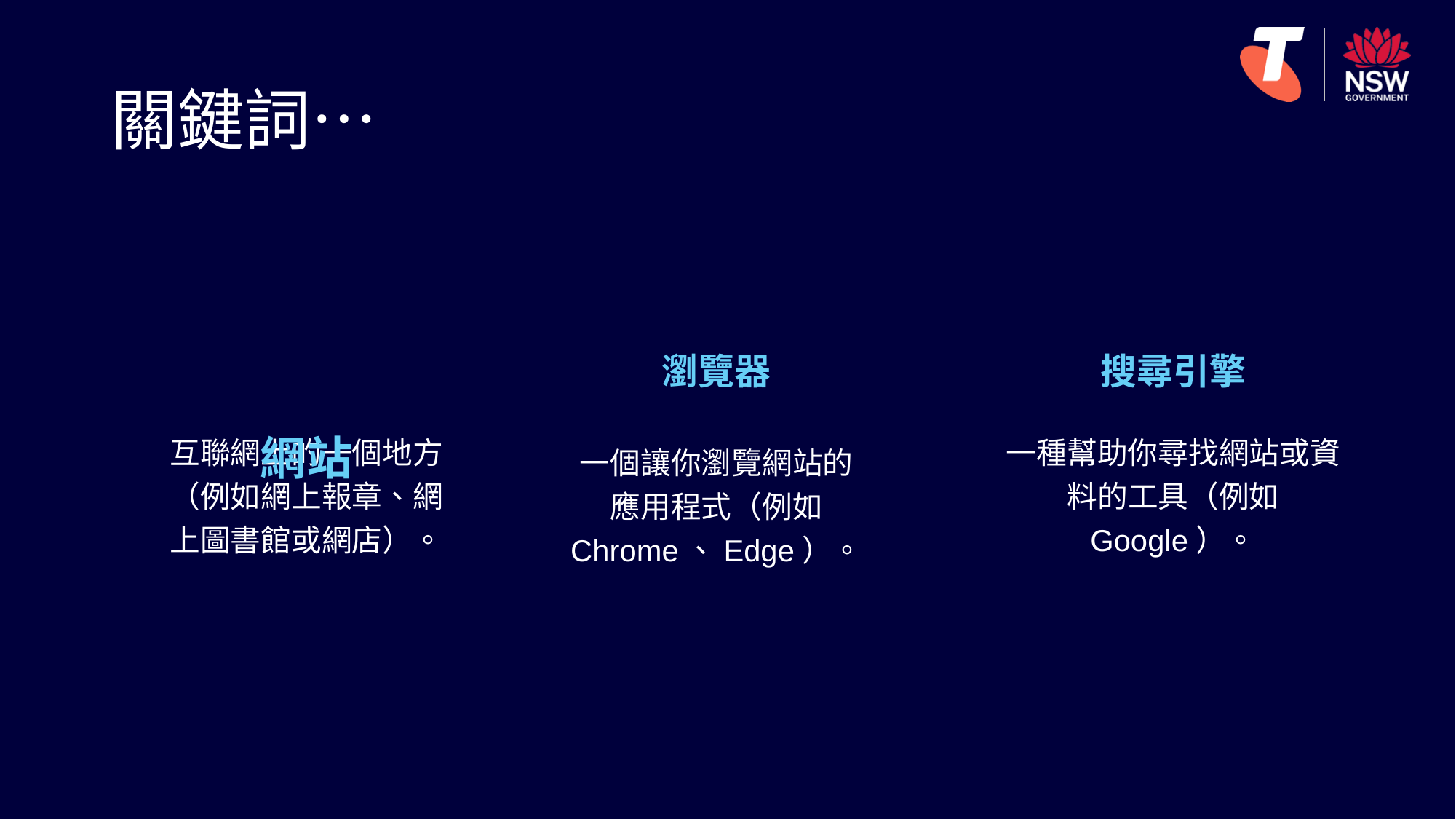

# 關鍵詞…
搜尋引擎
一種幫助你尋找網站或資料的工具（例如 Google）。
瀏覽器
一個讓你瀏覽網站的應用程式（例如 Chrome、Edge）。

網站

互聯網上的一個地方（例如網上報章、網上圖書館或網店）。